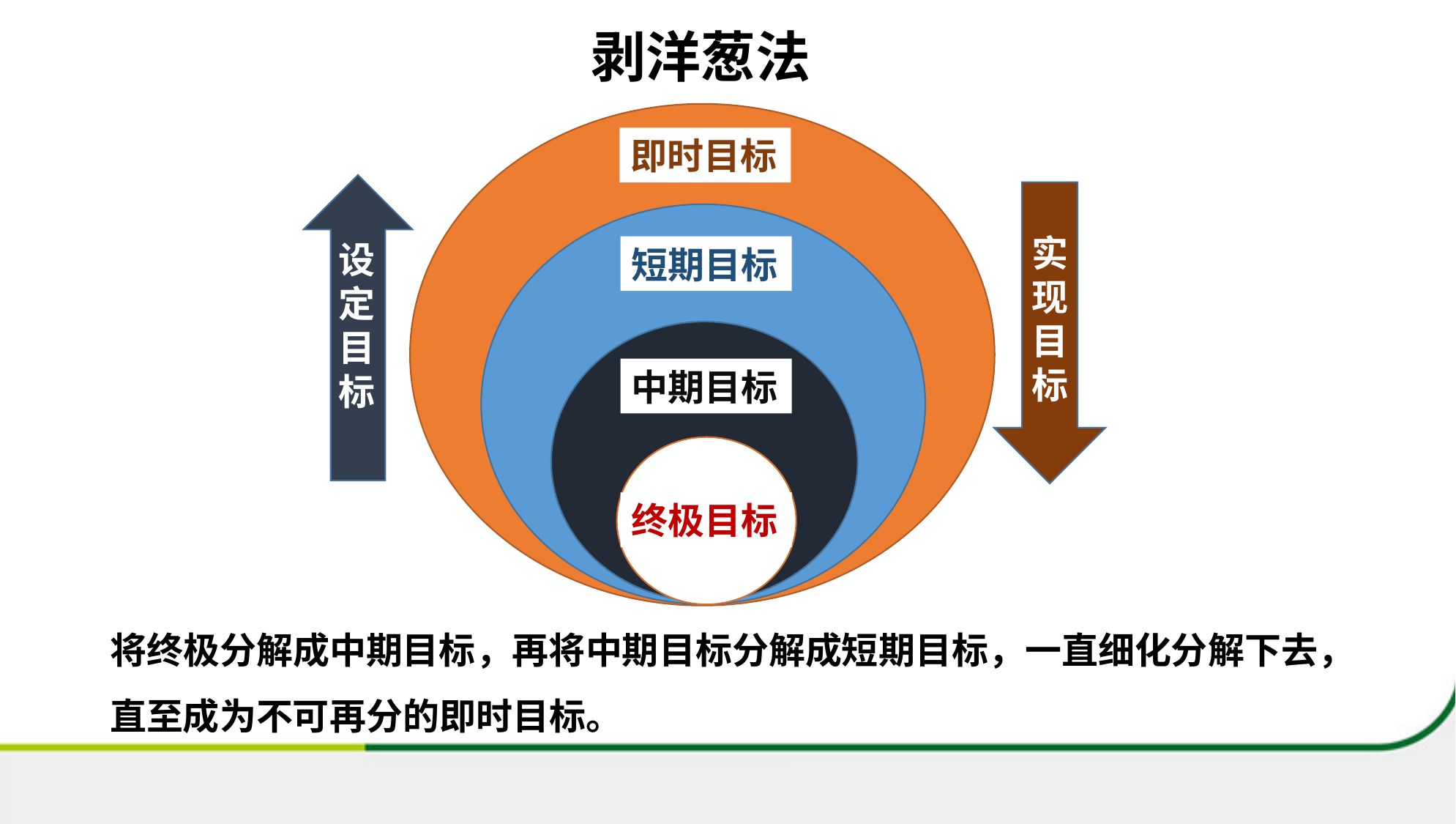

剥洋葱法

即时目标
短期目标
中期目标
终极目标

实现目标
设定目标
将终极分解成中期目标，再将中期目标分解成短期目标，一直细化分解下去，直至成为不可再分的即时目标。